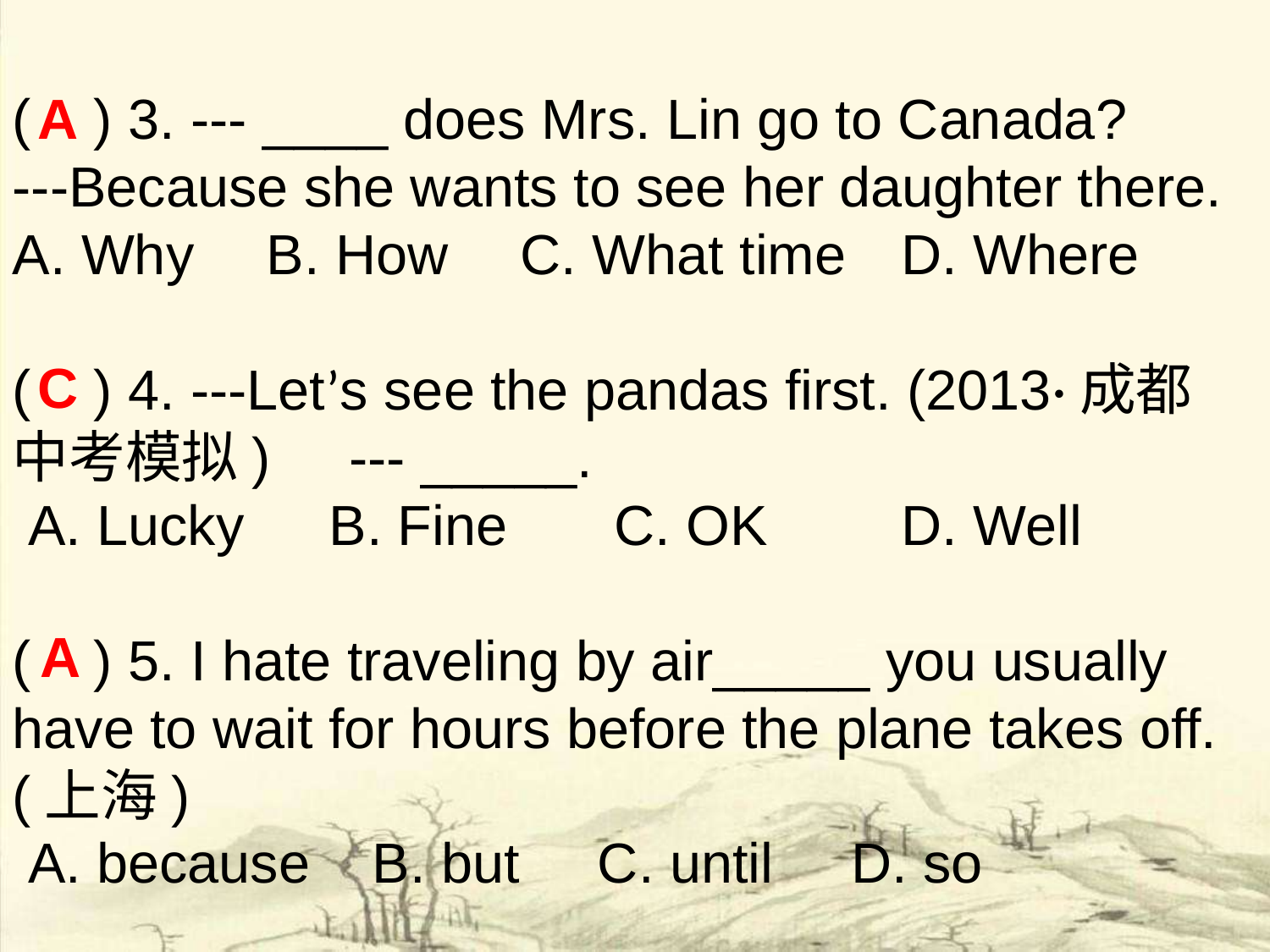

(    ) 3. --- ____ does Mrs. Lin go to Canada?
---Because she wants to see her daughter there. A. Why 	B. How	C. What time	D. Where

(    ) 4. ---Let’s see the pandas first. (2013·成都中考模拟)     --- _____.
 A. Lucky	    B. Fine	      C. OK		D. Well

(    ) 5. I hate traveling by air_____ you usually have to wait for hours before the plane takes off. (上海)
 A. because    B. but     C. until     D. so
A
C
A